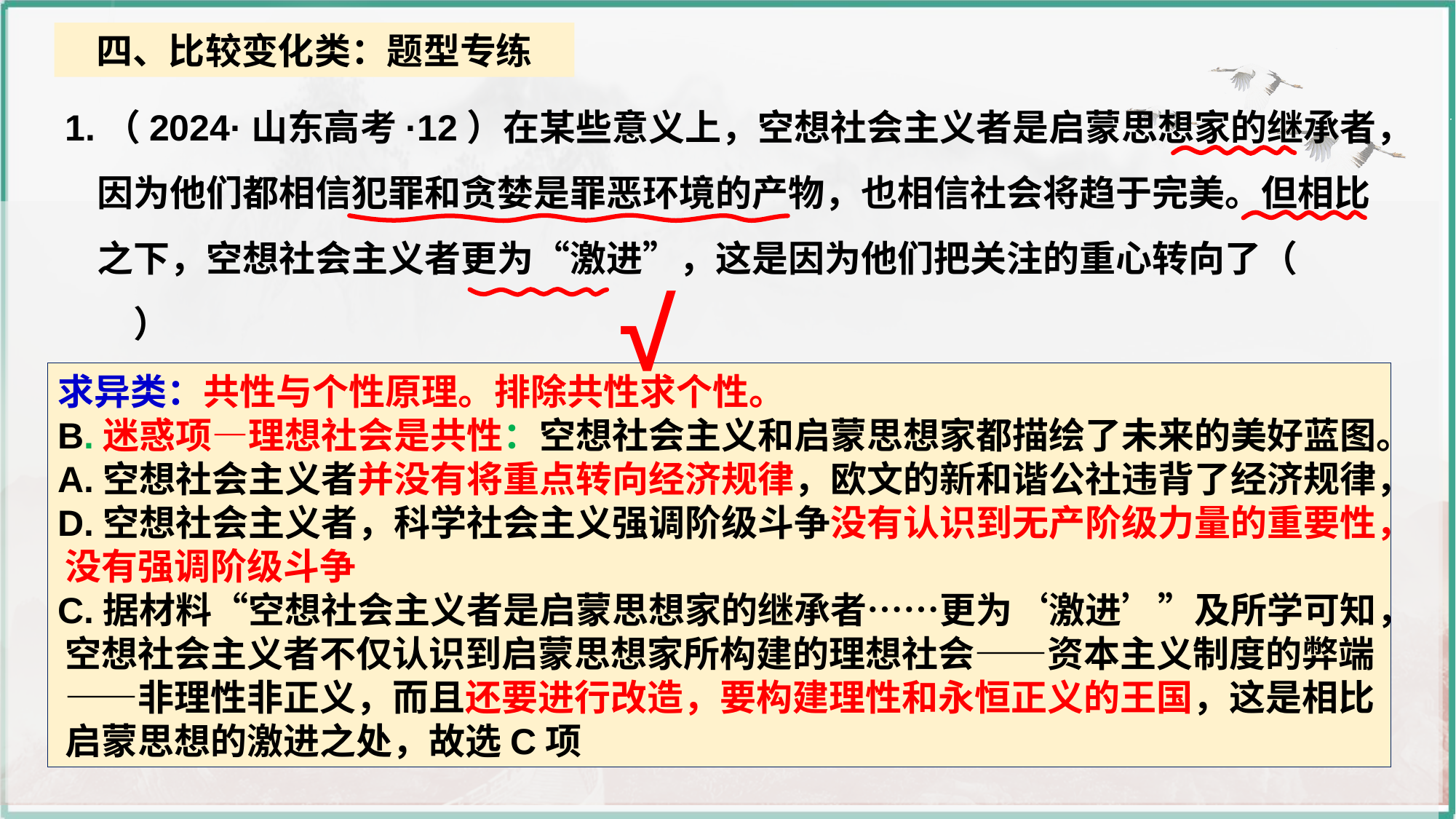

四、比较变化类：题型专练
1.（2024·山东高考·12）在某些意义上，空想社会主义者是启蒙思想家的继承者，因为他们都相信犯罪和贪婪是罪恶环境的产物，也相信社会将趋于完美。但相比之下，空想社会主义者更为“激进”，这是因为他们把关注的重心转向了（　　）
A．经济规律      B．理想社会       C．社会正义      D．阶级斗争

√

求异类：共性与个性原理。排除共性求个性。
B.迷惑项—理想社会是共性：空想社会主义和启蒙思想家都描绘了未来的美好蓝图。
A.空想社会主义者并没有将重点转向经济规律，欧文的新和谐公社违背了经济规律，
D.空想社会主义者，科学社会主义强调阶级斗争没有认识到无产阶级力量的重要性，没有强调阶级斗争
C.据材料“空想社会主义者是启蒙思想家的继承者……更为‘激进’”及所学可知，空想社会主义者不仅认识到启蒙思想家所构建的理想社会——资本主义制度的弊端——非理性非正义，而且还要进行改造，要构建理性和永恒正义的王国，这是相比启蒙思想的激进之处，故选C项